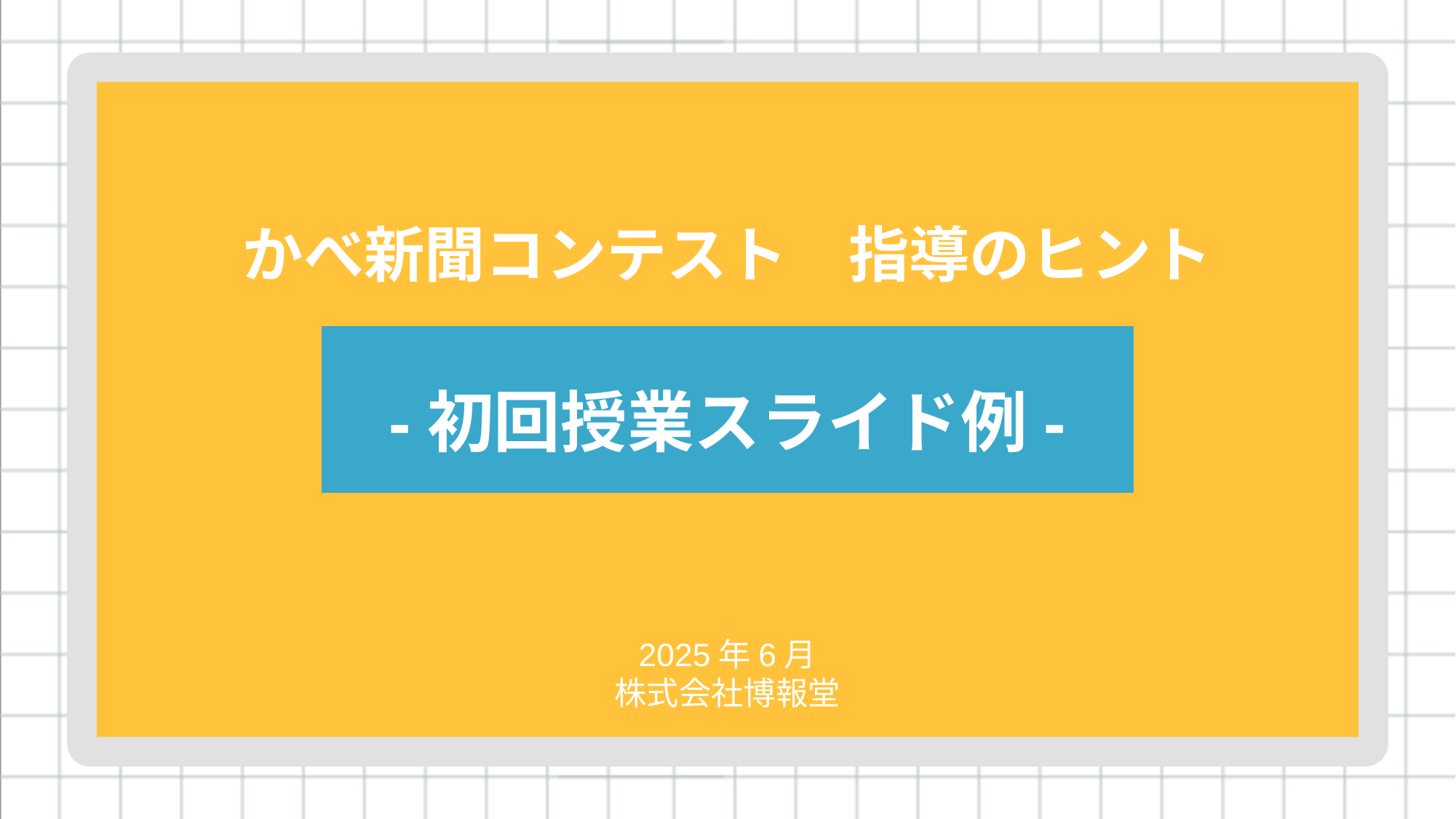

かべ新聞コンテスト　指導のヒント
-初回授業スライド例-

2025年6月
株式会社博報堂